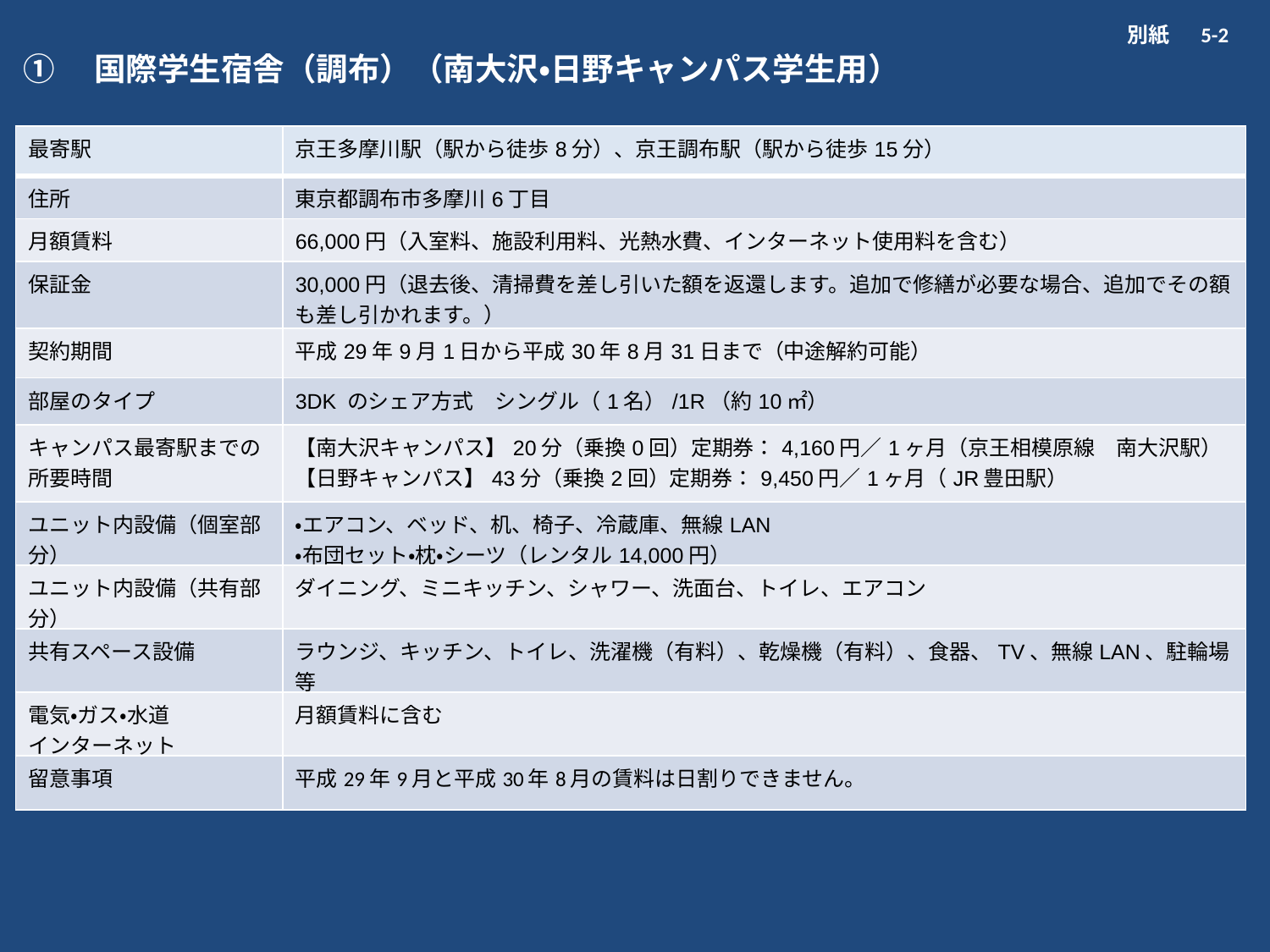

別紙　 5-2
①　国際学生宿舎（調布）（南大沢・日野キャンパス学生用）
| 最寄駅 | 京王多摩川駅（駅から徒歩8分）、京王調布駅（駅から徒歩15分） |
| --- | --- |
| 住所 | 東京都調布市多摩川6丁目 |
| 月額賃料 | 66,000円（入室料、施設利用料、光熱水費、インターネット使用料を含む） |
| 保証金 | 30,000円（退去後、清掃費を差し引いた額を返還します。追加で修繕が必要な場合、追加でその額も差し引かれます。） |
| 契約期間 | 平成29年9月1日から平成30年8月31日まで（中途解約可能） |
| 部屋のタイプ | 3DK のシェア方式　シングル（1名）/1R（約10㎡） |
| キャンパス最寄駅までの 所要時間 | 【南大沢キャンパス】20分（乗換0回）定期券：4,160円／1ヶ月（京王相模原線　南大沢駅） 【日野キャンパス】43分（乗換2回）定期券：9,450円／1ヶ月（JR豊田駅） |
| ユニット内設備（個室部分） | ・エアコン、ベッド、机、椅子、冷蔵庫、無線LAN ・布団セット・枕・シーツ（レンタル14,000円） |
| ユニット内設備（共有部分） | ダイニング、ミニキッチン、シャワー、洗面台、トイレ、エアコン |
| 共有スペース設備 | ラウンジ、キッチン、トイレ、洗濯機（有料）、乾燥機（有料）、食器、TV、無線LAN、駐輪場等 |
| 電気・ガス・水道 インターネット | 月額賃料に含む |
| 留意事項 | 平成29年9月と平成30年8月の賃料は日割りできません。 |